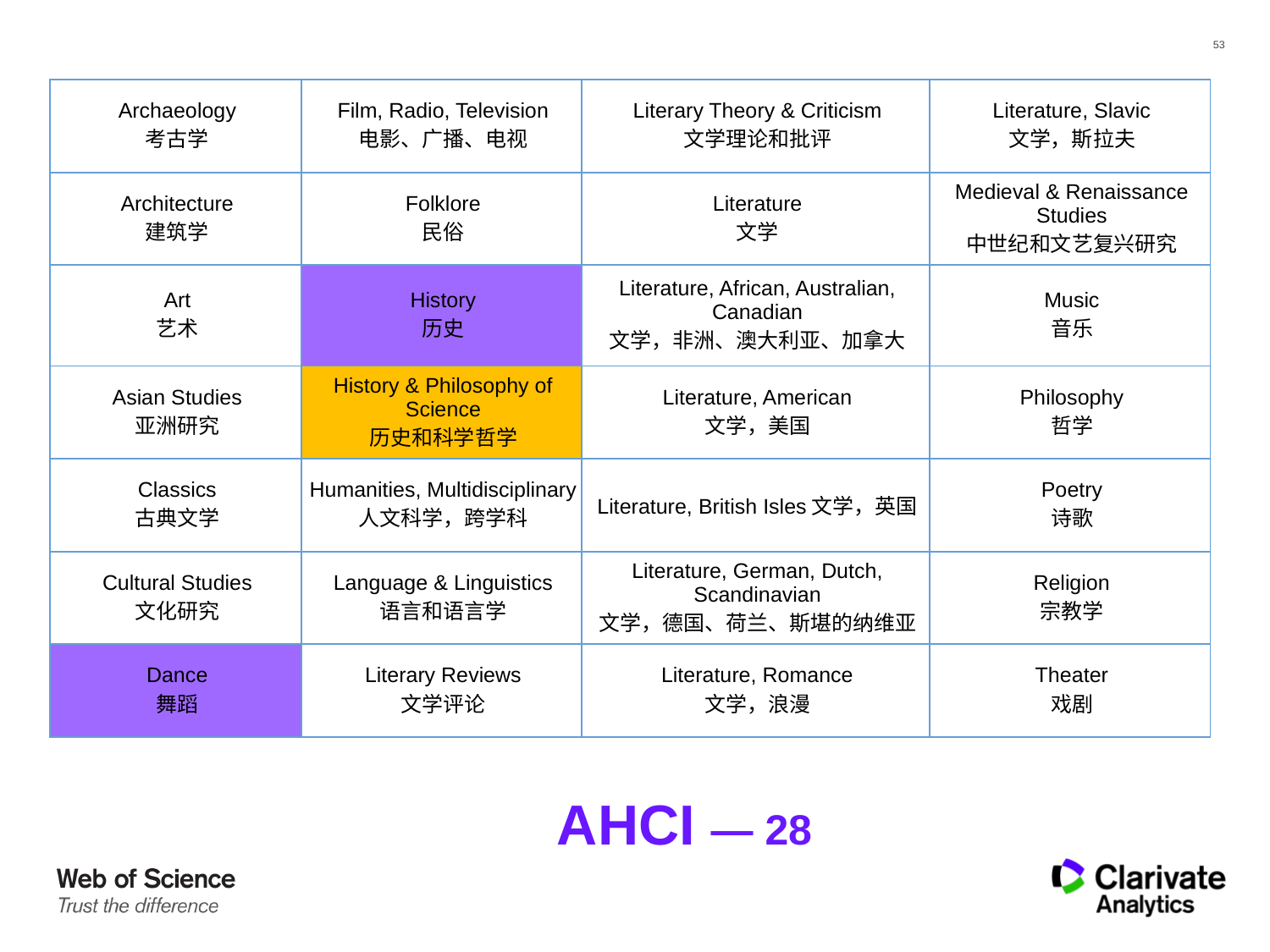

| Archaeology 考古学 | Film, Radio, Television 电影、广播、电视 | Literary Theory & Criticism 文学理论和批评 | Literature, Slavic 文学，斯拉夫 |
| --- | --- | --- | --- |
| Architecture 建筑学 | Folklore 民俗 | Literature 文学 | Medieval & Renaissance Studies 中世纪和文艺复兴研究 |
| Art 艺术 | History 历史 | Literature, African, Australian, Canadian 文学，非洲、澳大利亚、加拿大 | Music 音乐 |
| Asian Studies 亚洲研究 | History & Philosophy of Science 历史和科学哲学 | Literature, American 文学，美国 | Philosophy 哲学 |
| Classics 古典文学 | Humanities, Multidisciplinary 人文科学，跨学科 | Literature, British Isles文学，英国 | Poetry 诗歌 |
| Cultural Studies 文化研究 | Language & Linguistics 语言和语言学 | Literature, German, Dutch, Scandinavian 文学，德国、荷兰、斯堪的纳维亚 | Religion 宗教学 |
| Dance 舞蹈 | Literary Reviews 文学评论 | Literature, Romance 文学，浪漫 | Theater 戏剧 |
AHCI — 28